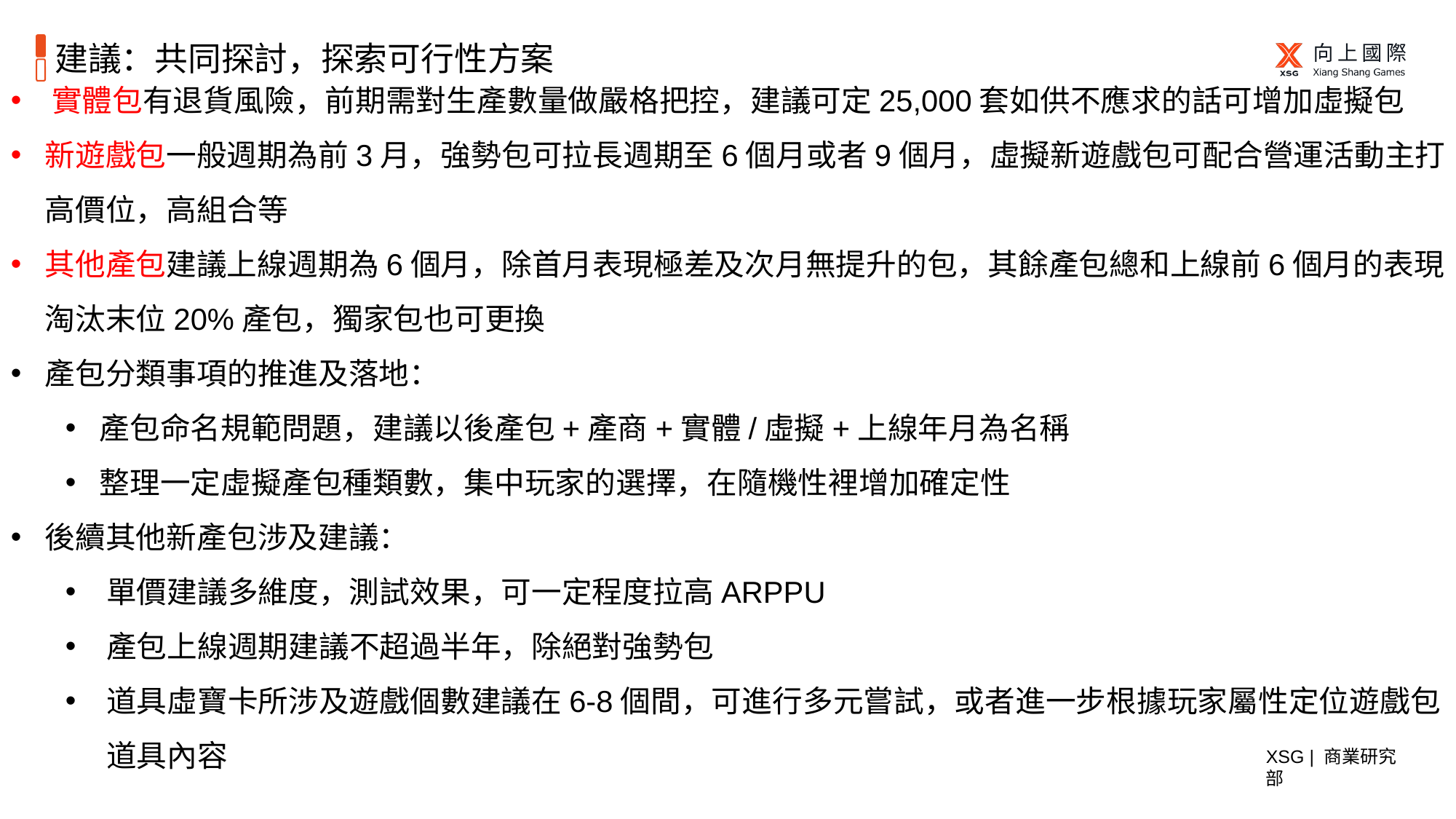

# 建議：共同探討，探索可行性方案
實體包有退貨風險，前期需對生產數量做嚴格把控，建議可定25,000套如供不應求的話可增加虛擬包
新遊戲包一般週期為前3月，強勢包可拉長週期至6個月或者9個月，虛擬新遊戲包可配合營運活動主打高價位，高組合等
其他產包建議上線週期為6個月，除首月表現極差及次月無提升的包，其餘產包總和上線前6個月的表現淘汰末位20%產包，獨家包也可更換
產包分類事項的推進及落地：
產包命名規範問題，建議以後產包+產商+實體/虛擬+上線年月為名稱
整理一定虛擬產包種類數，集中玩家的選擇，在隨機性裡增加確定性
後續其他新產包涉及建議：
單價建議多維度，測試效果，可一定程度拉高ARPPU
產包上線週期建議不超過半年，除絕對強勢包
道具虛寶卡所涉及遊戲個數建議在6-8個間，可進行多元嘗試，或者進一步根據玩家屬性定位遊戲包道具內容